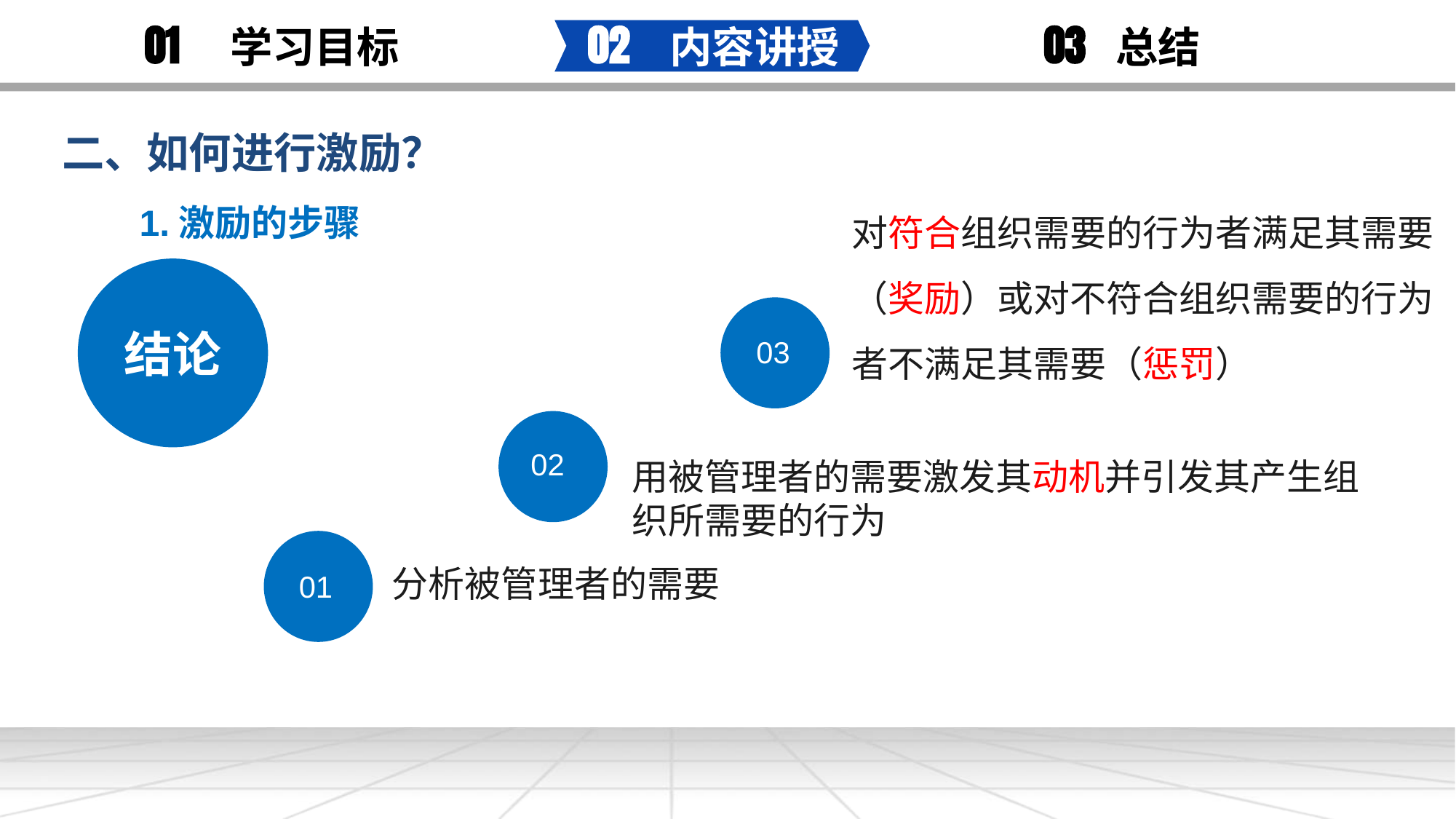

02   内容讲授
03  总结
01    学习目标

二、如何进行激励？
对符合组织需要的行为者满足其需要（奖励）或对不符合组织需要的行为者不满足其需要（惩罚）

1.激励的步骤

结论

03

02
用被管理者的需要激发其动机并引发其产生组织所需要的行为

01
分析被管理者的需要